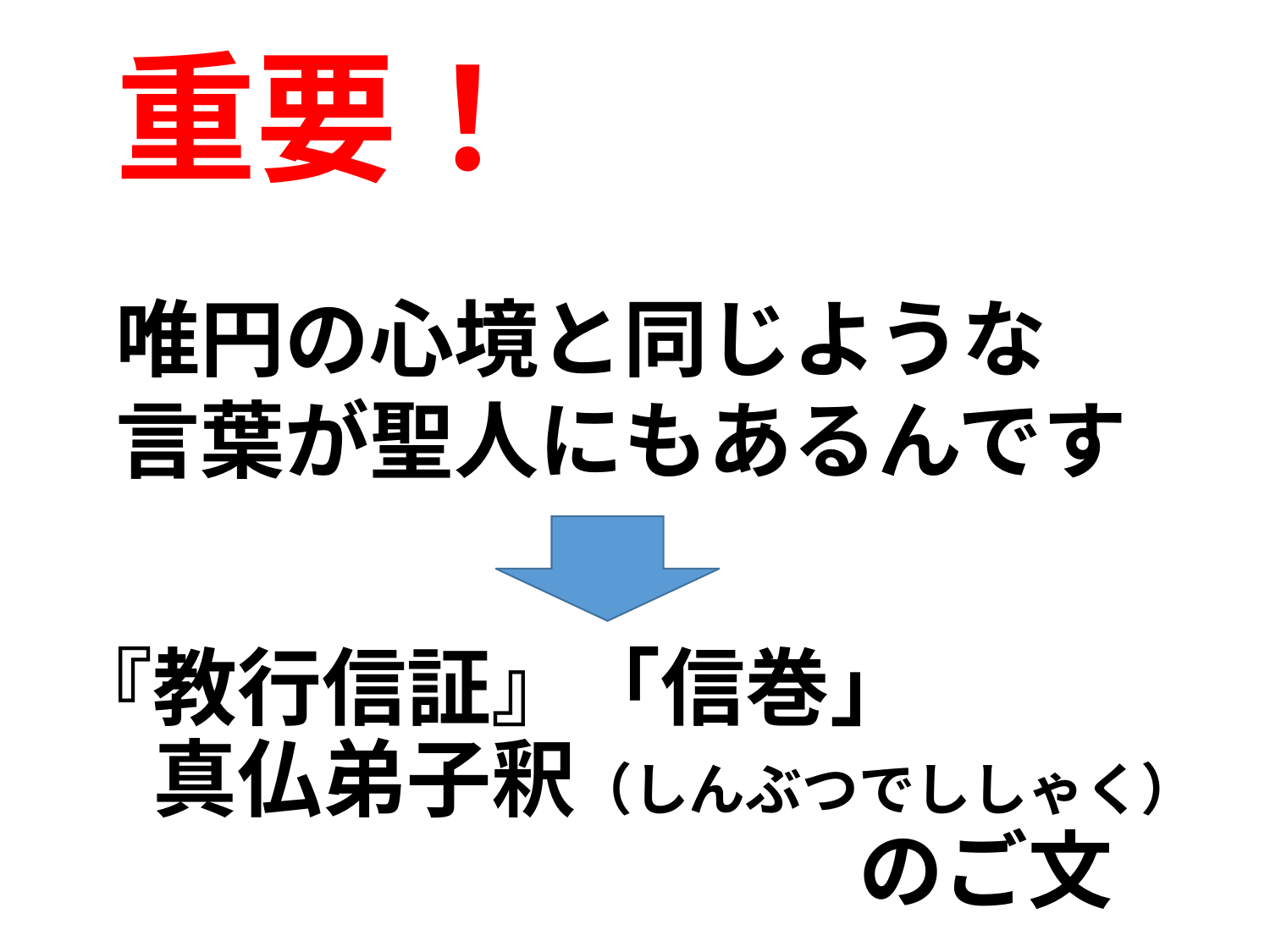

重要！
唯円の心境と同じような
言葉が聖人にもあるんです

『教行信証』「信巻」
　真仏弟子釈（しんぶつでししゃく）
　　　　　　　　　　　　　　のご文